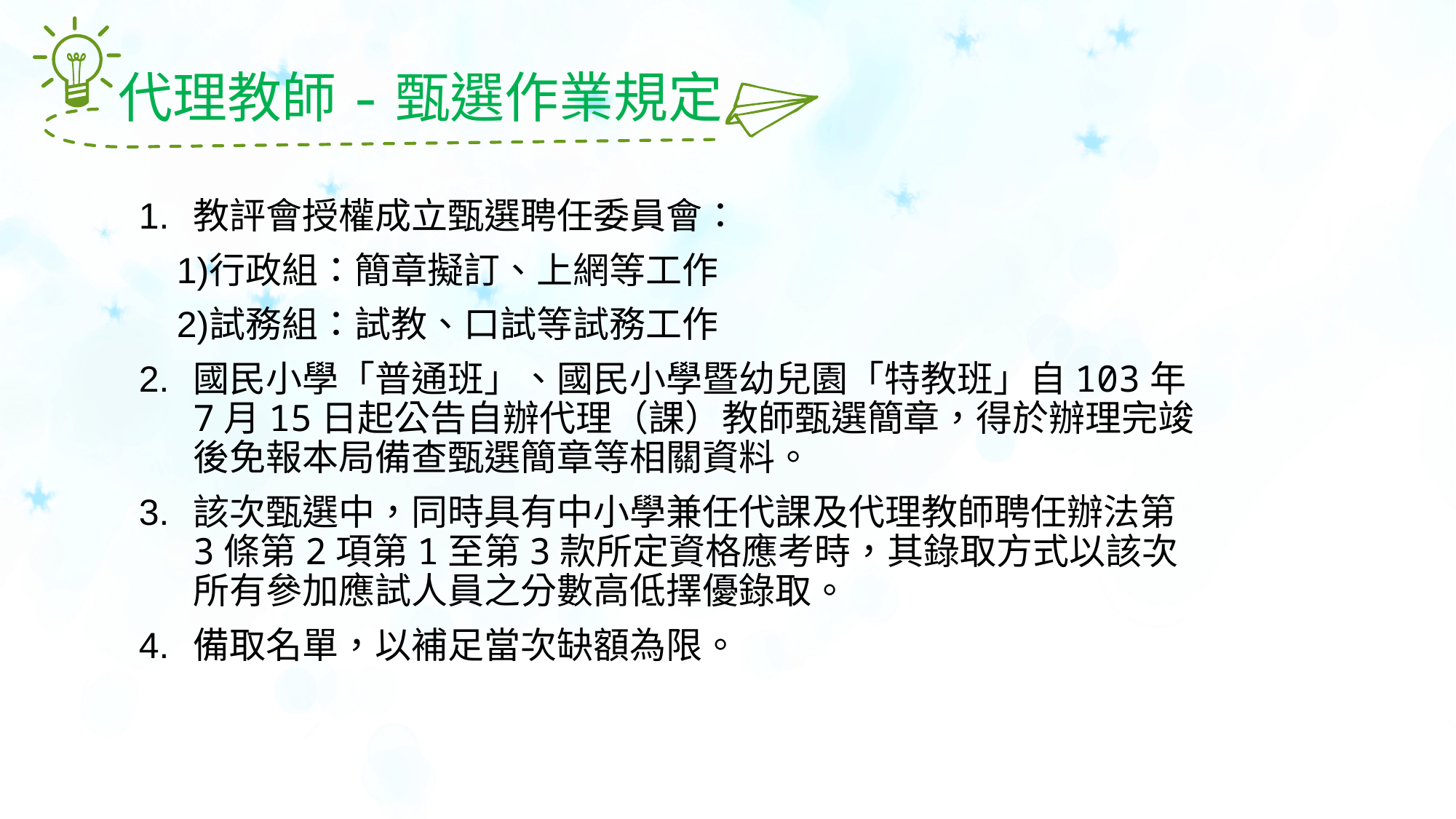

代理教師-甄選作業規定
教評會授權成立甄選聘任委員會：
行政組：簡章擬訂、上網等工作
試務組：試教、口試等試務工作
國民小學「普通班」、國民小學暨幼兒園「特教班」自103年7月15日起公告自辦代理（課）教師甄選簡章，得於辦理完竣後免報本局備查甄選簡章等相關資料。
該次甄選中，同時具有中小學兼任代課及代理教師聘任辦法第3條第2項第1至第3款所定資格應考時，其錄取方式以該次所有參加應試人員之分數高低擇優錄取。
備取名單，以補足當次缺額為限。